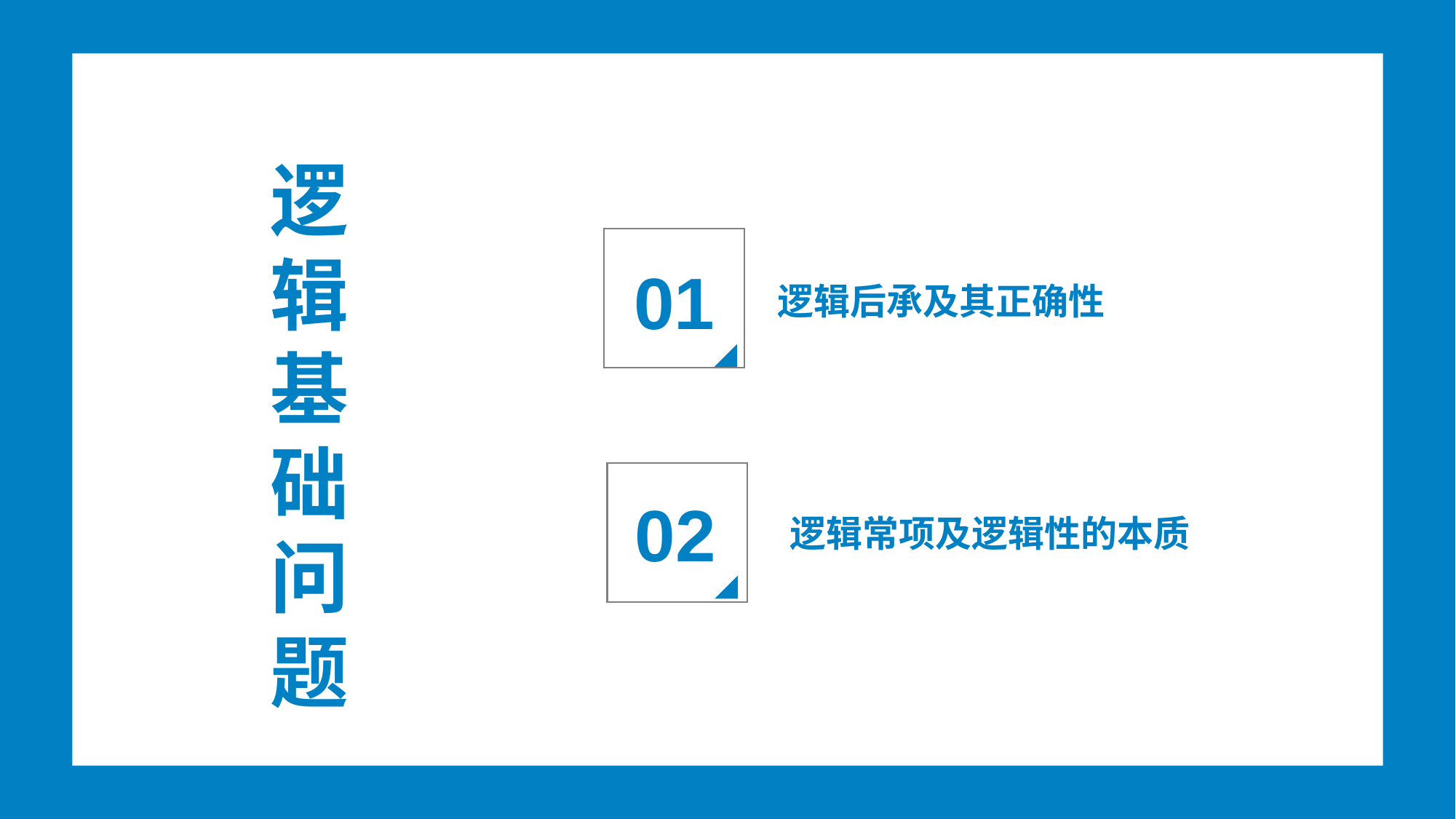

逻辑基础
问
题

01
逻辑后承及其正确性

02
逻辑常项及逻辑性的本质